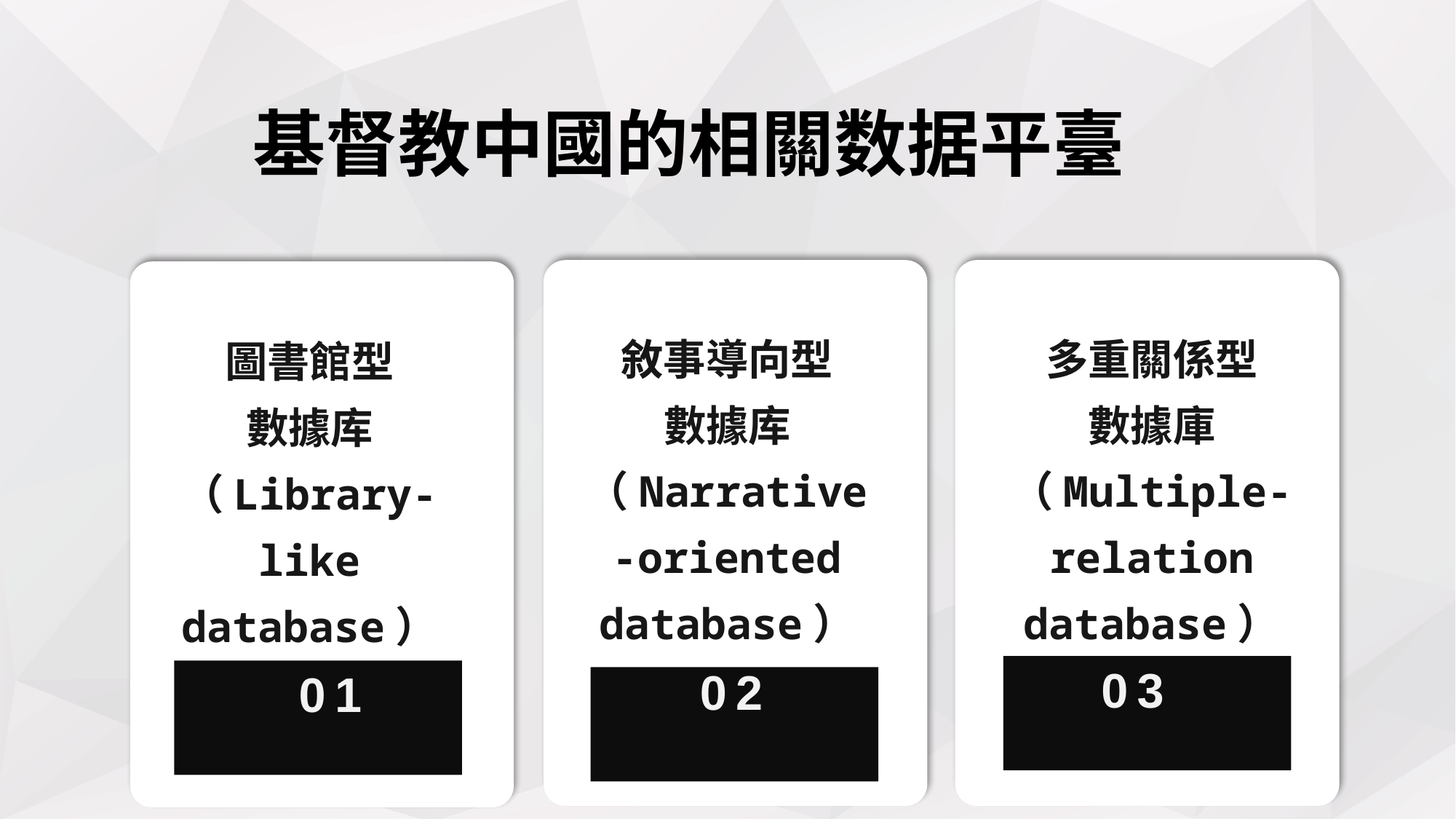

基督教中國的相關数据平臺

多重關係型
數據庫（Multiple-relation database）
敘事導向型
數據库（Narrative-oriented database）
圖書館型
數據库
（Library-like database）

03

02
01